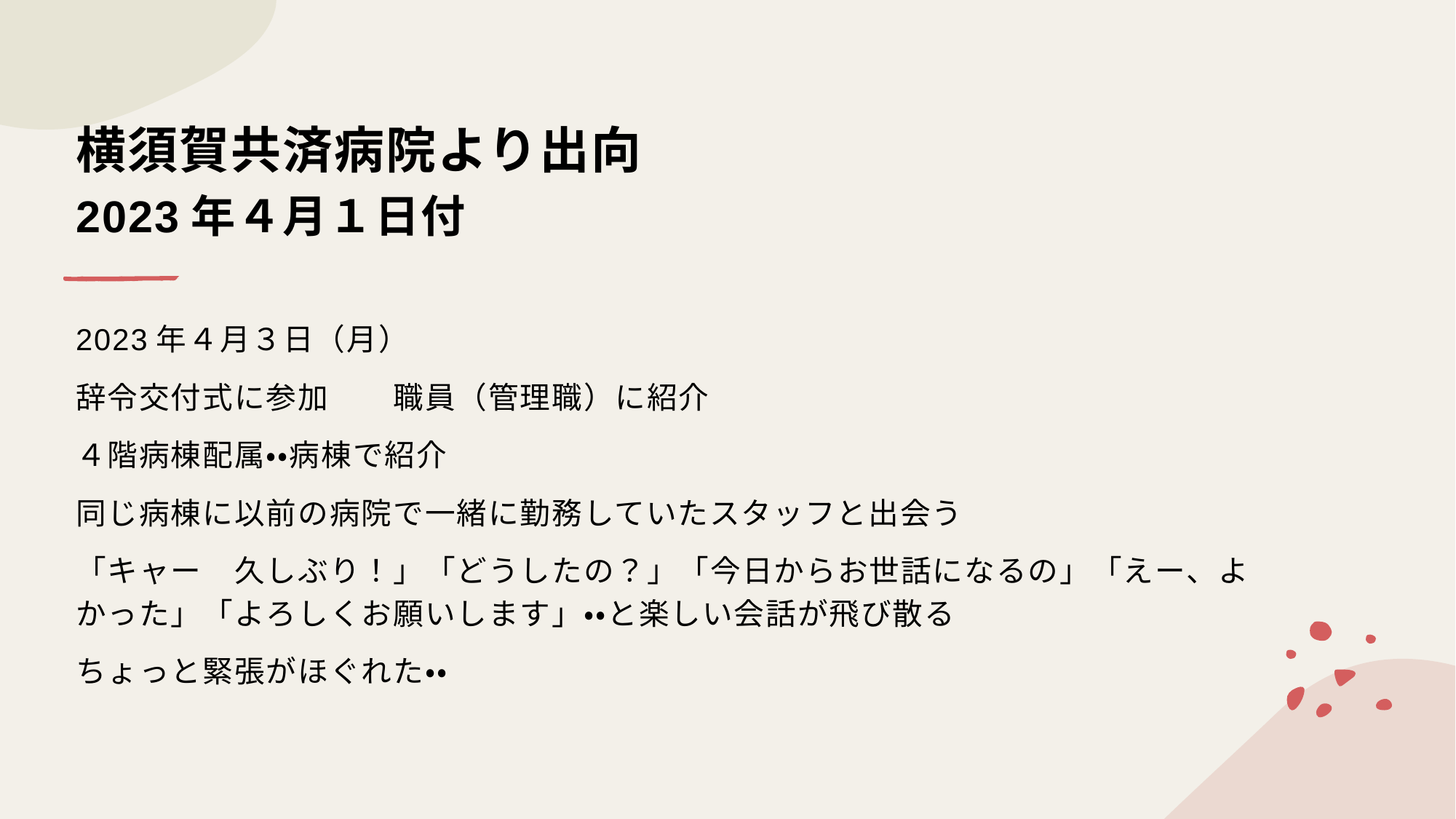

# 横須賀共済病院より出向 2023年４月１日付
2023年４月３日（月）
辞令交付式に参加　　職員（管理職）に紹介
４階病棟配属・・病棟で紹介
同じ病棟に以前の病院で一緒に勤務していたスタッフと出会う
「キャー　久しぶり！」「どうしたの？」「今日からお世話になるの」「えー、よかった」「よろしくお願いします」・・と楽しい会話が飛び散る
ちょっと緊張がほぐれた・・